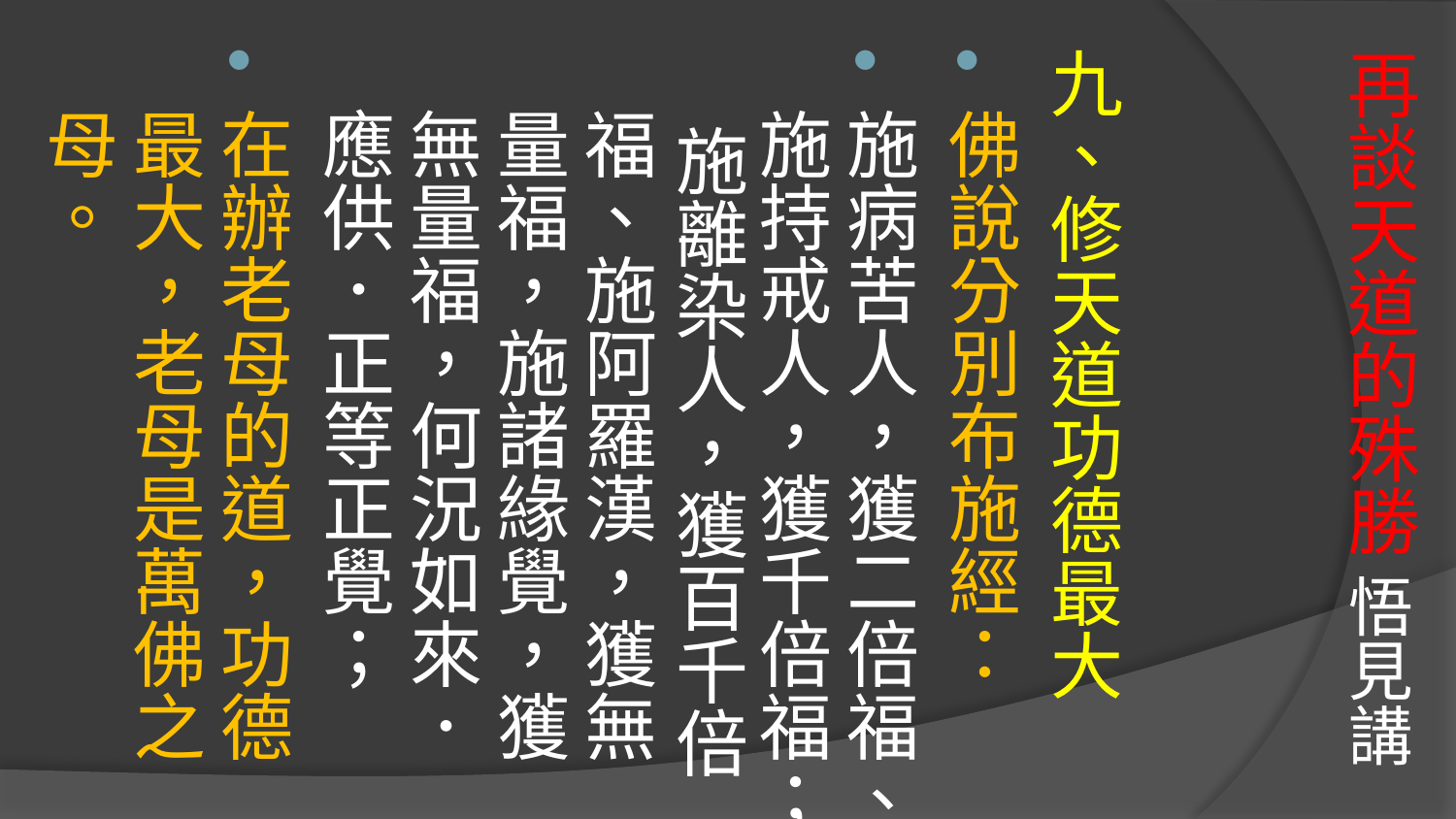

# 再談天道的殊勝 悟見講
九、修天道功德最大
佛說分別布施經：
施病苦人，獲二倍福、施持戒人，獲千倍福； 施離染人，獲百千倍福、施阿羅漢，獲無量福，施諸緣覺，獲無量福，何況如來．應供．正等正覺；
在辦老母的道，功德最大，老母是萬佛之母。